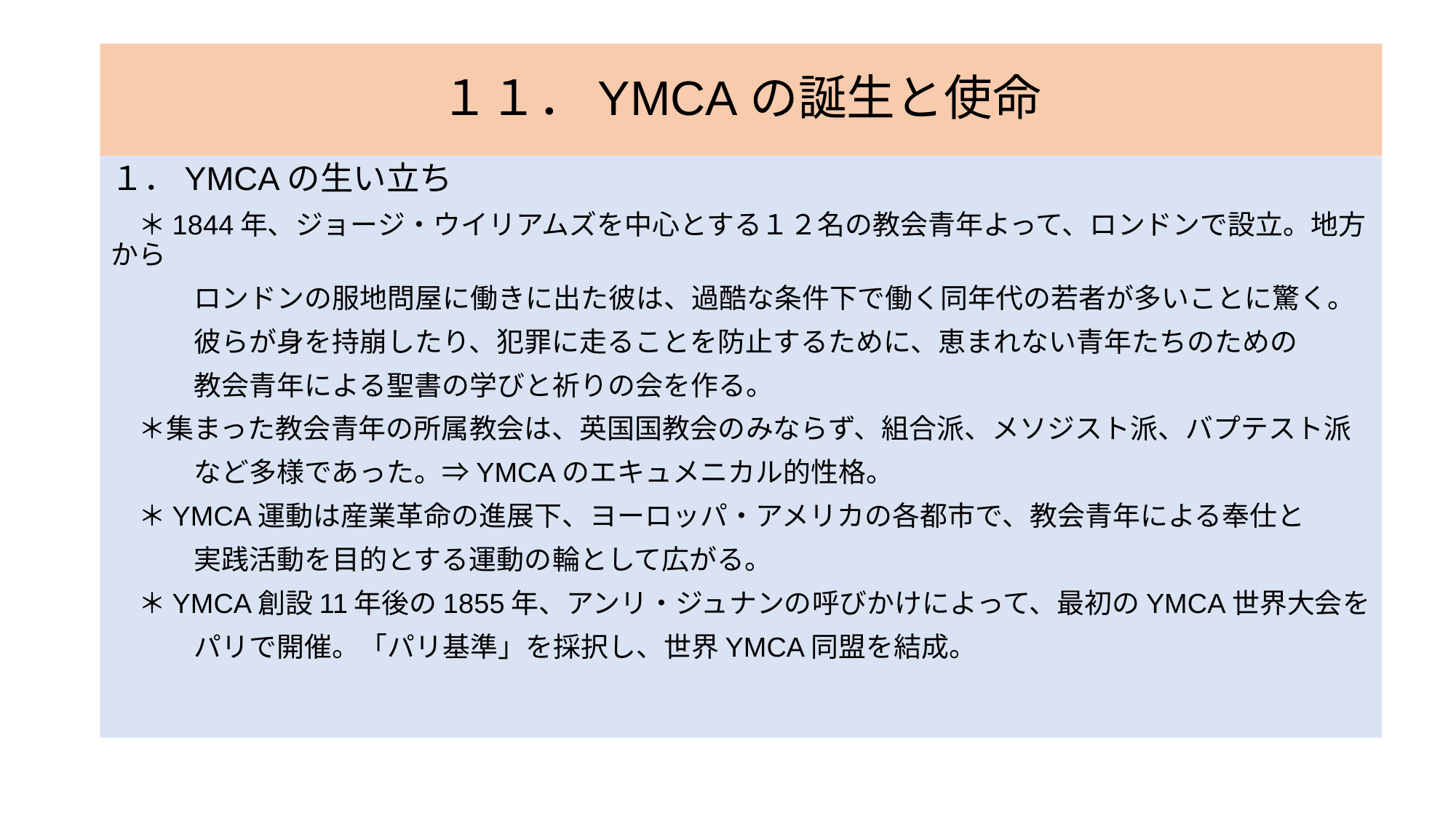

# １１．YMCAの誕生と使命
１．YMCAの生い立ち
　＊1844年、ジョージ・ウイリアムズを中心とする１２名の教会青年よって、ロンドンで設立。地方から
　　　ロンドンの服地問屋に働きに出た彼は、過酷な条件下で働く同年代の若者が多いことに驚く。
　　　彼らが身を持崩したり、犯罪に走ることを防止するために、恵まれない青年たちのための
　　　教会青年による聖書の学びと祈りの会を作る。
　＊集まった教会青年の所属教会は、英国国教会のみならず、組合派、メソジスト派、バプテスト派
　　　など多様であった。⇒YMCAのエキュメニカル的性格。
　＊YMCA運動は産業革命の進展下、ヨーロッパ・アメリカの各都市で、教会青年による奉仕と
　　　実践活動を目的とする運動の輪として広がる。
　＊YMCA創設11年後の1855年、アンリ・ジュナンの呼びかけによって、最初のYMCA世界大会を
　　　パリで開催。「パリ基準」を採択し、世界YMCA同盟を結成。